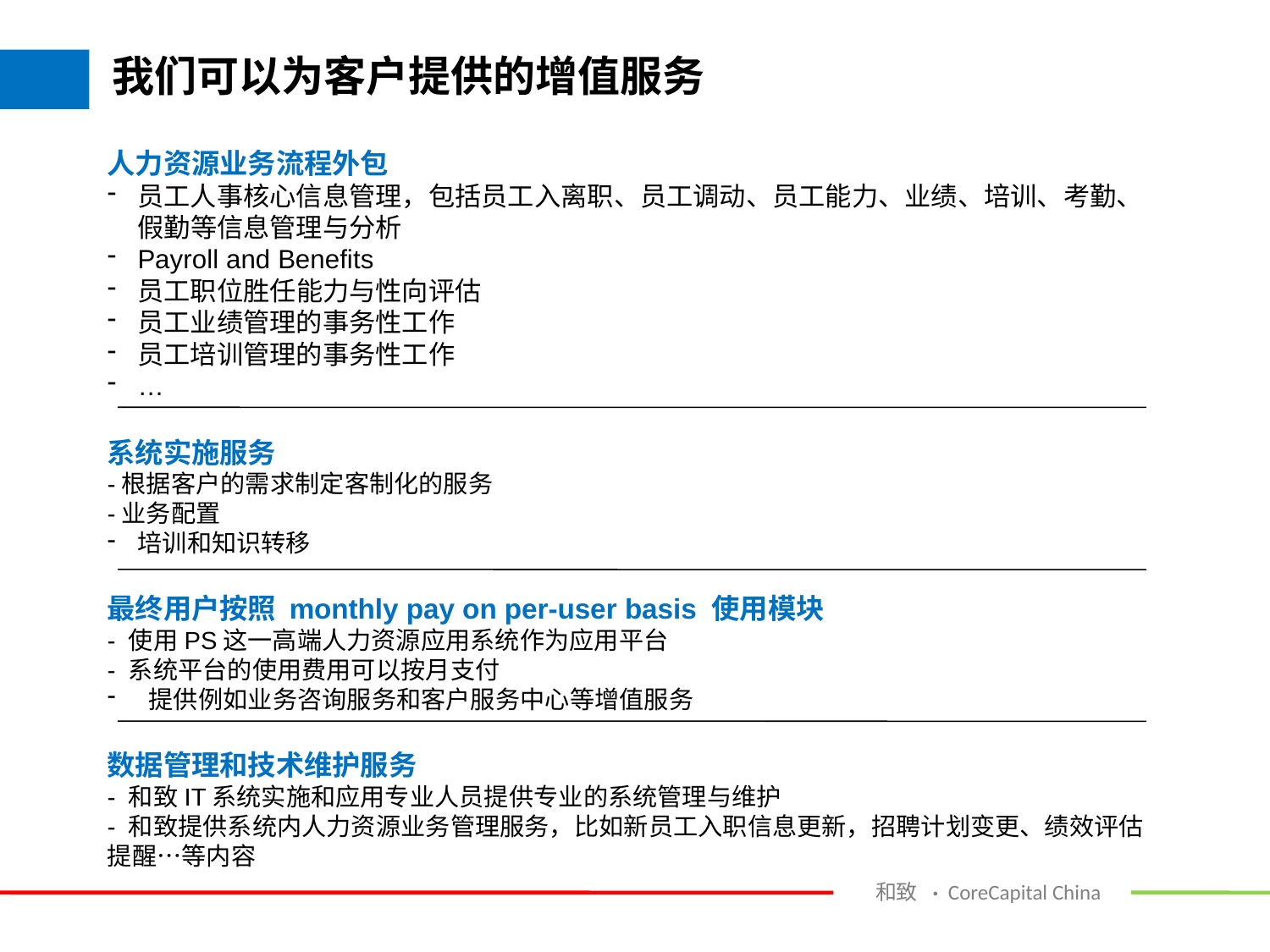

# 我们可以为客户提供的增值服务
人力资源业务流程外包
员工人事核心信息管理，包括员工入离职、员工调动、员工能力、业绩、培训、考勤、假勤等信息管理与分析
Payroll and Benefits
员工职位胜任能力与性向评估
员工业绩管理的事务性工作
员工培训管理的事务性工作
…

系统实施服务
-根据客户的需求制定客制化的服务
-业务配置
培训和知识转移

最终用户按照 monthly pay on per-user basis 使用模块
- 使用PS这一高端人力资源应用系统作为应用平台
- 系统平台的使用费用可以按月支付
 提供例如业务咨询服务和客户服务中心等增值服务

数据管理和技术维护服务
- 和致IT系统实施和应用专业人员提供专业的系统管理与维护
- 和致提供系统内人力资源业务管理服务，比如新员工入职信息更新，招聘计划变更、绩效评估提醒…等内容